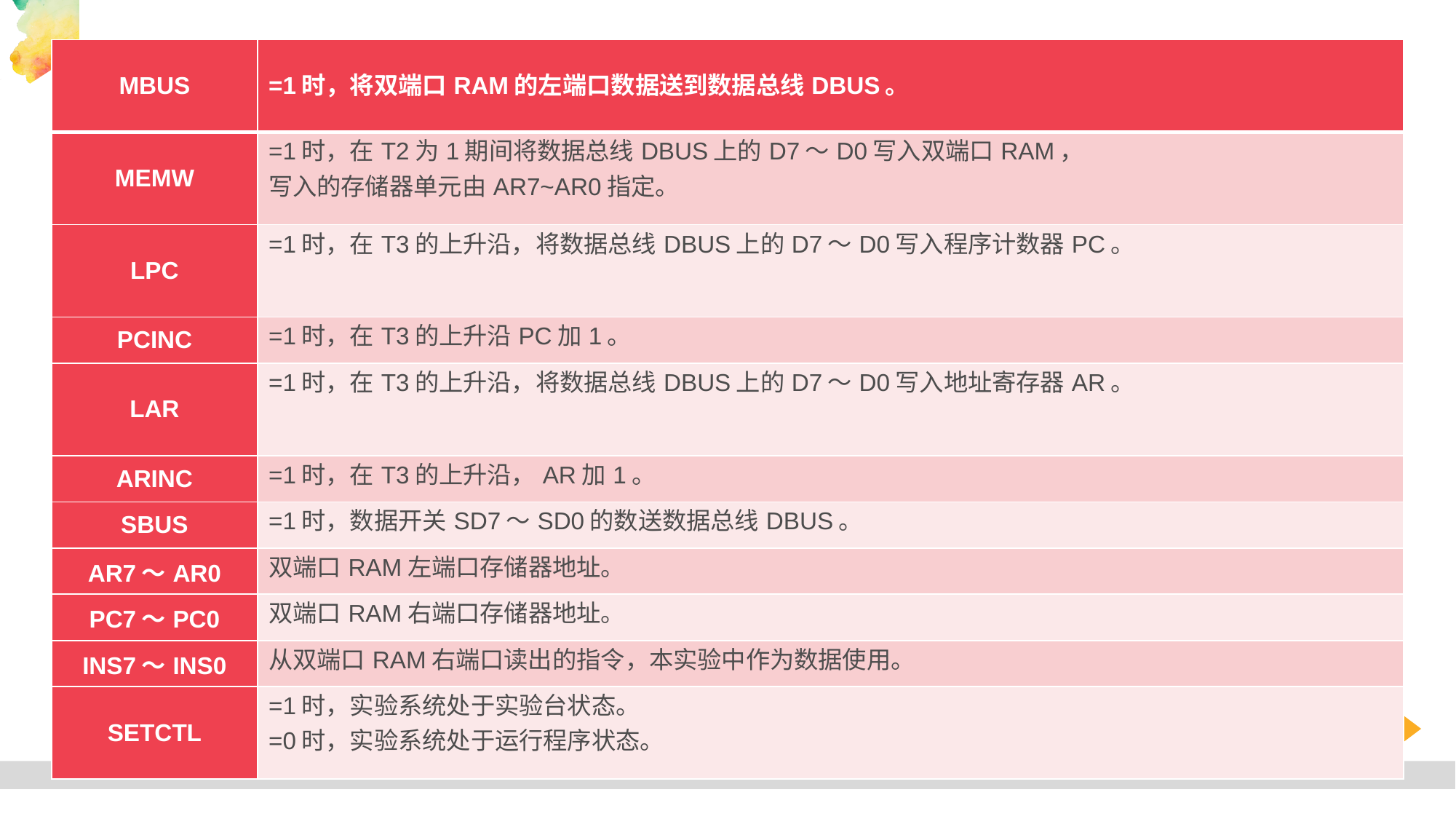

| MBUS | =1时，将双端口RAM的左端口数据送到数据总线DBUS。 |
| --- | --- |
| MEMW | =1时，在T2为1期间将数据总线DBUS上的D7～D0写入双端口RAM， 写入的存储器单元由AR7~AR0指定。 |
| LPC | =1时，在T3的上升沿，将数据总线DBUS上的D7～D0写入程序计数器PC。 |
| PCINC | =1时，在T3的上升沿PC加1。 |
| LAR | =1时，在T3的上升沿，将数据总线DBUS上的D7～D0写入地址寄存器AR。 |
| ARINC | =1时，在T3的上升沿，AR加1。 |
| SBUS | =1时，数据开关SD7～SD0的数送数据总线DBUS。 |
| AR7～AR0 | 双端口RAM左端口存储器地址。 |
| PC7～PC0 | 双端口RAM右端口存储器地址。 |
| INS7～INS0 | 从双端口RAM右端口读出的指令，本实验中作为数据使用。 |
| SETCTL | =1时，实验系统处于实验台状态。 =0时，实验系统处于运行程序状态。 |